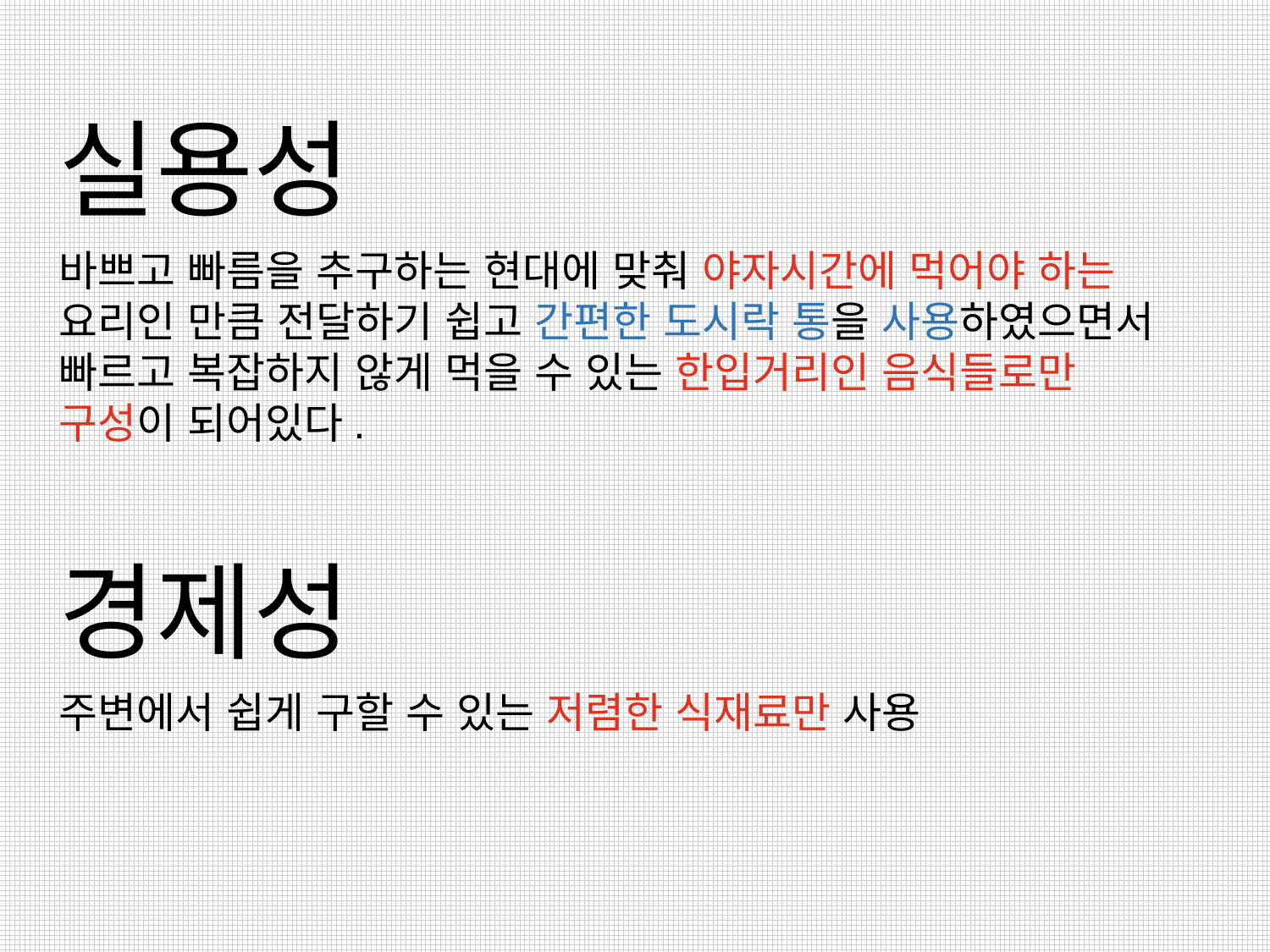

실용성
바쁘고 빠름을 추구하는 현대에 맞춰 야자시간에 먹어야 하는 요리인 만큼 전달하기 쉽고 간편한 도시락 통을 사용하였으면서 빠르고 복잡하지 않게 먹을 수 있는 한입거리인 음식들로만 구성이 되어있다.

경제성
주변에서 쉽게 구할 수 있는 저렴한 식재료만 사용